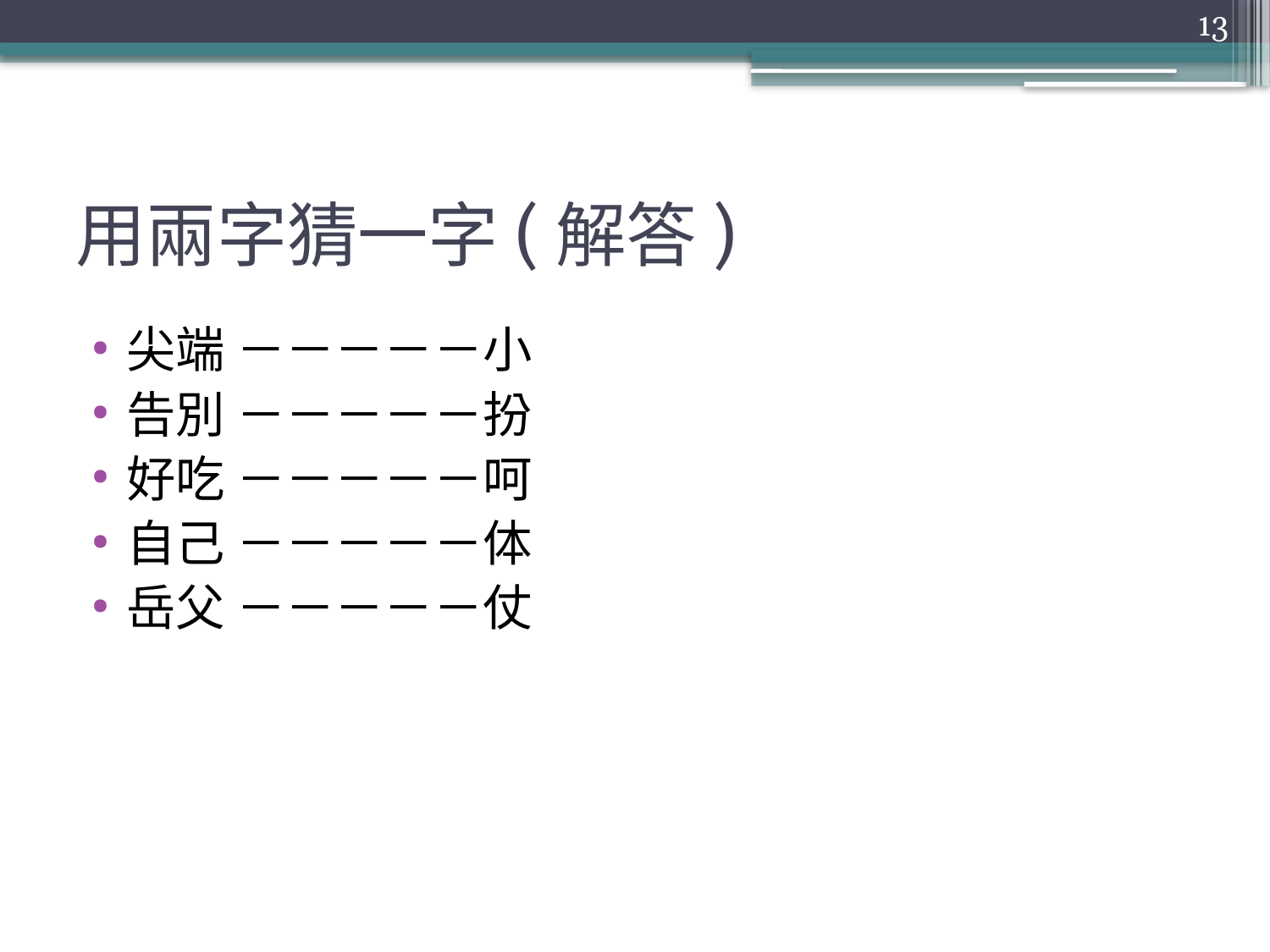

13

# 用兩字猜一字(解答)
尖端 －－－－－小
告別 －－－－－扮
好吃 －－－－－呵
自己 －－－－－体
岳父 －－－－－仗